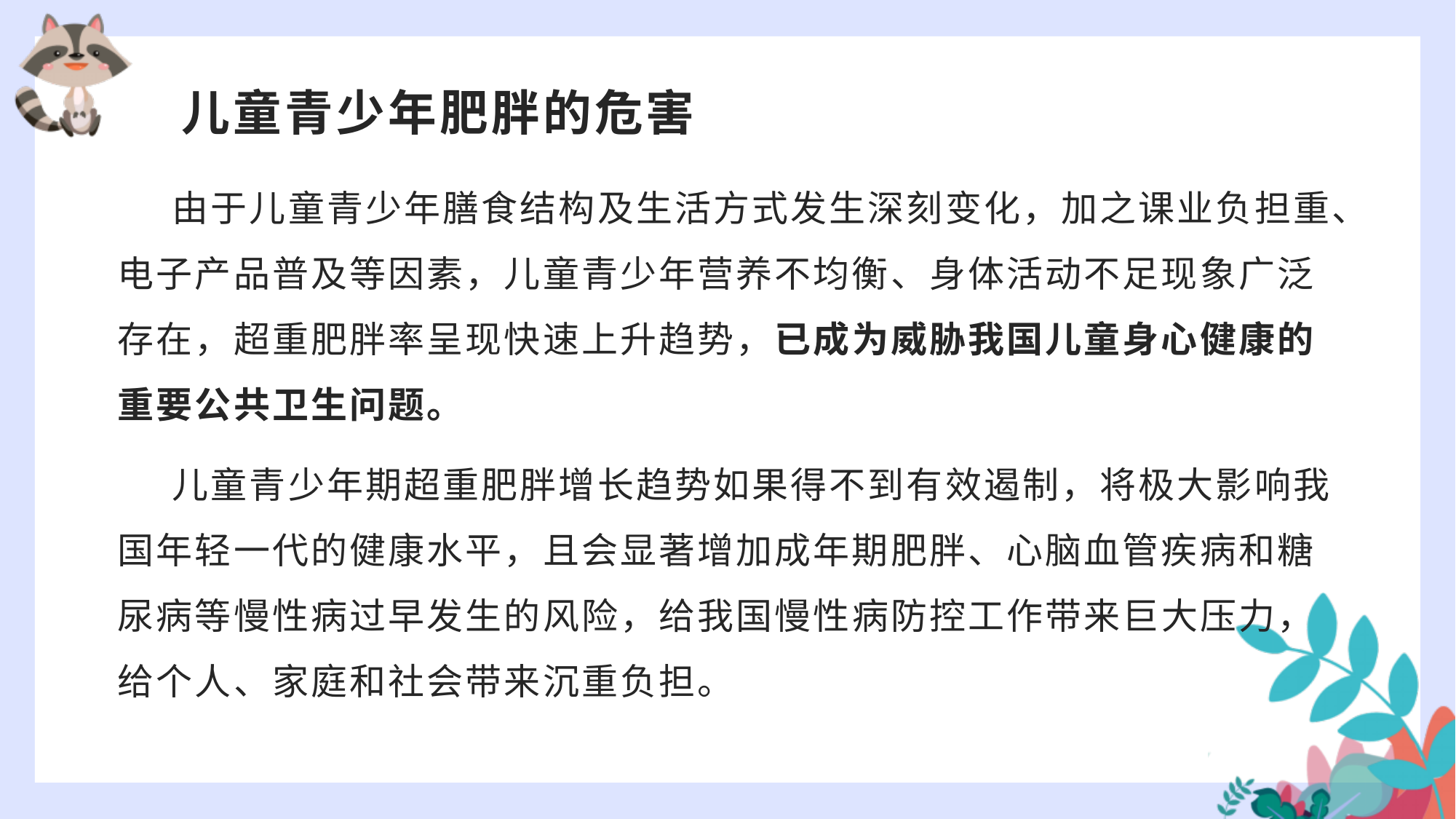

# 儿童青少年肥胖的危害
由于儿童青少年膳食结构及生活方式发生深刻变化，加之课业负担重、电子产品普及等因素，儿童青少年营养不均衡、身体活动不足现象广泛存在，超重肥胖率呈现快速上升趋势，已成为威胁我国儿童身心健康的重要公共卫生问题。
儿童青少年期超重肥胖增长趋势如果得不到有效遏制，将极大影响我国年轻一代的健康水平，且会显著增加成年期肥胖、心脑血管疾病和糖尿病等慢性病过早发生的风险，给我国慢性病防控工作带来巨大压力，给个人、家庭和社会带来沉重负担。